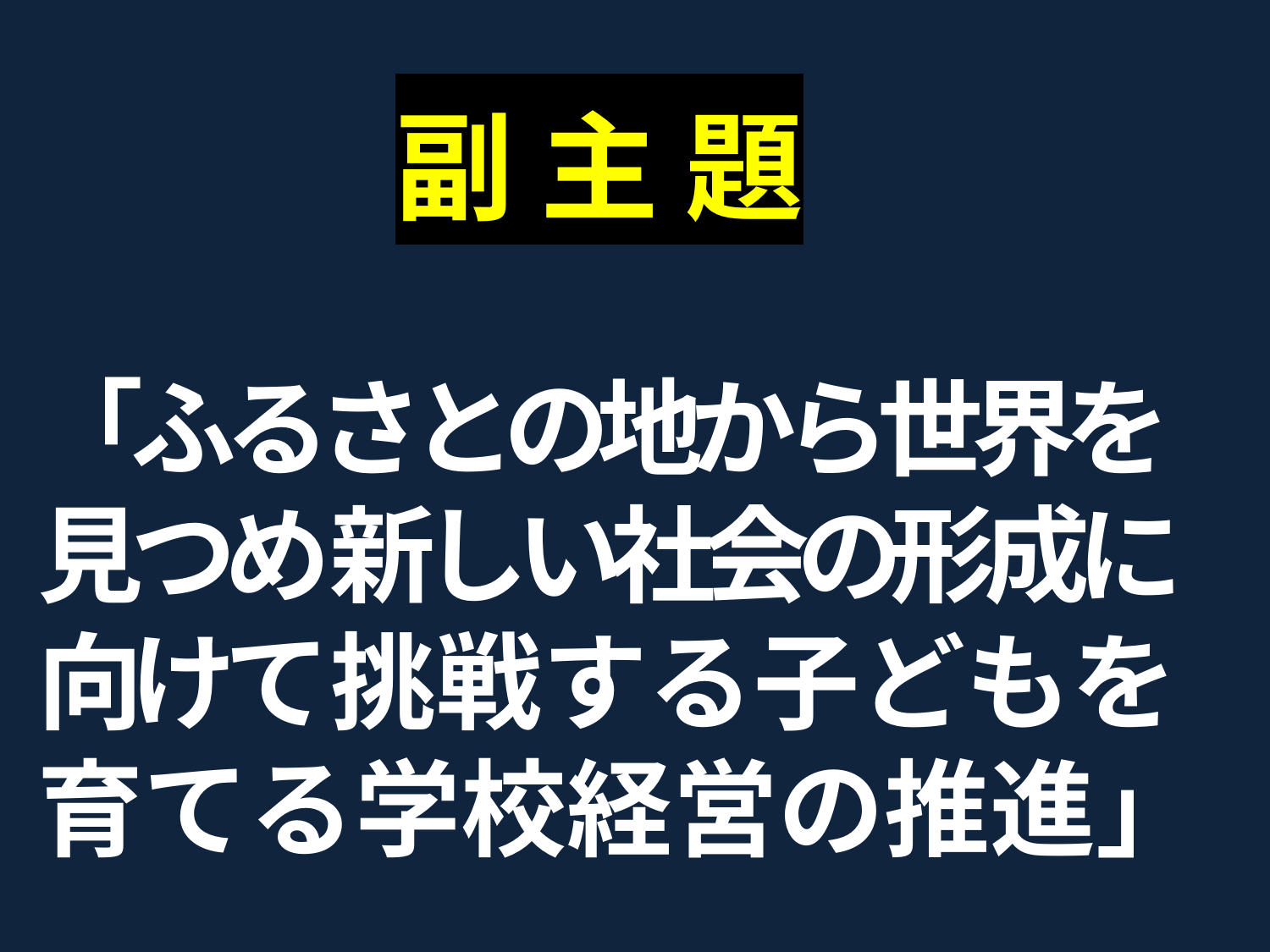

# 副 主 題　　　 「ふるさとの地から世界を 見つめ 新しい社会の形成に 向けて挑戦する子どもを 育てる学校経営の推進」